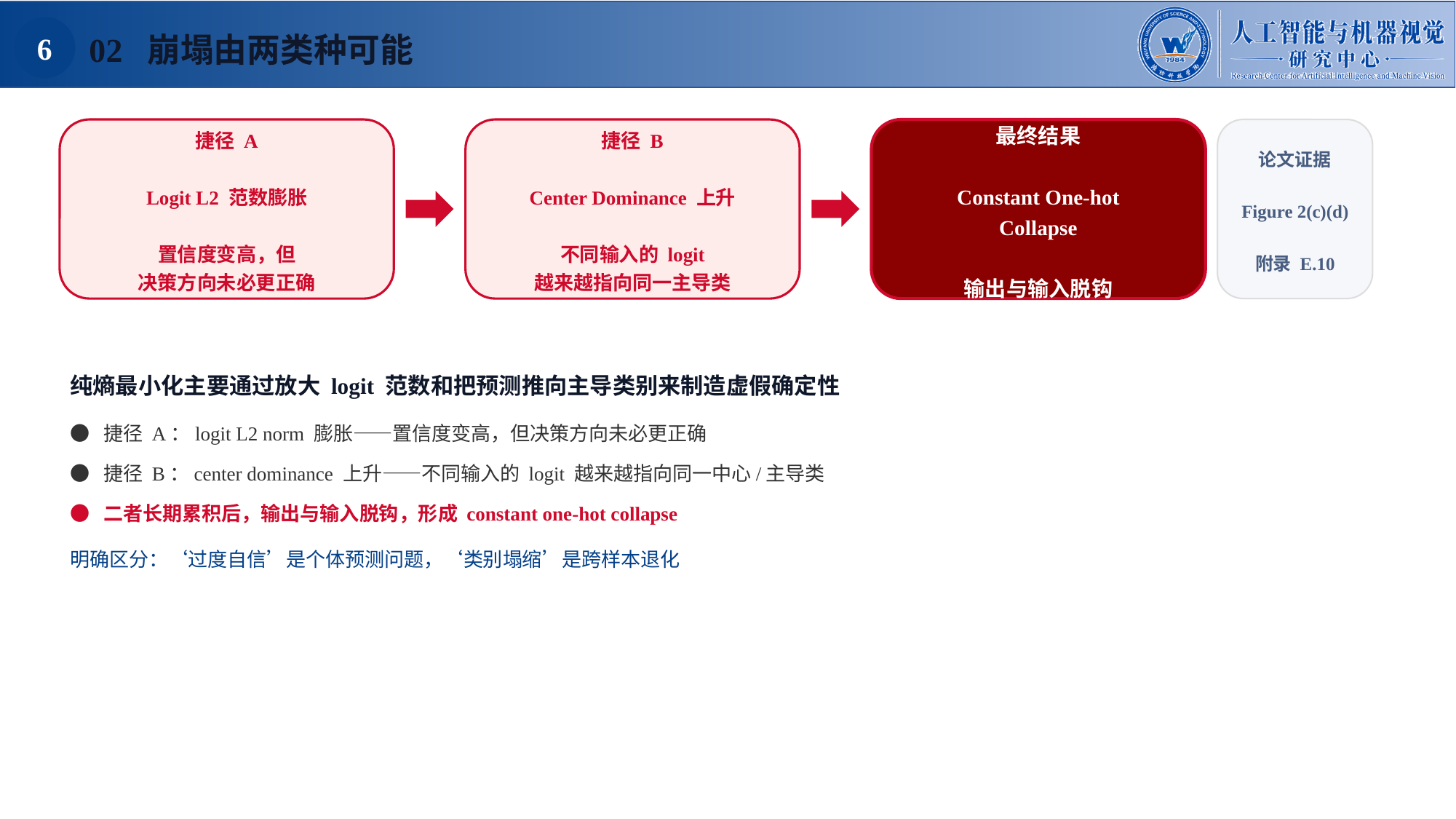

6
02  崩塌由两类种可能
捷径 A

Logit L2 范数膨胀

置信度变高，但
决策方向未必更正确
捷径 B

Center Dominance 上升

不同输入的 logit
越来越指向同一主导类
最终结果

Constant One-hot
Collapse

输出与输入脱钩
论文证据

Figure 2(c)(d)

附录 E.10

纯熵最小化主要通过放大 logit 范数和把预测推向主导类别来制造虚假确定性
●  捷径 A：logit L2 norm 膨胀——置信度变高，但决策方向未必更正确
●  捷径 B：center dominance 上升——不同输入的 logit 越来越指向同一中心/主导类
●  二者长期累积后，输出与输入脱钩，形成 constant one-hot collapse
明确区分：‘过度自信’是个体预测问题，‘类别塌缩’是跨样本退化